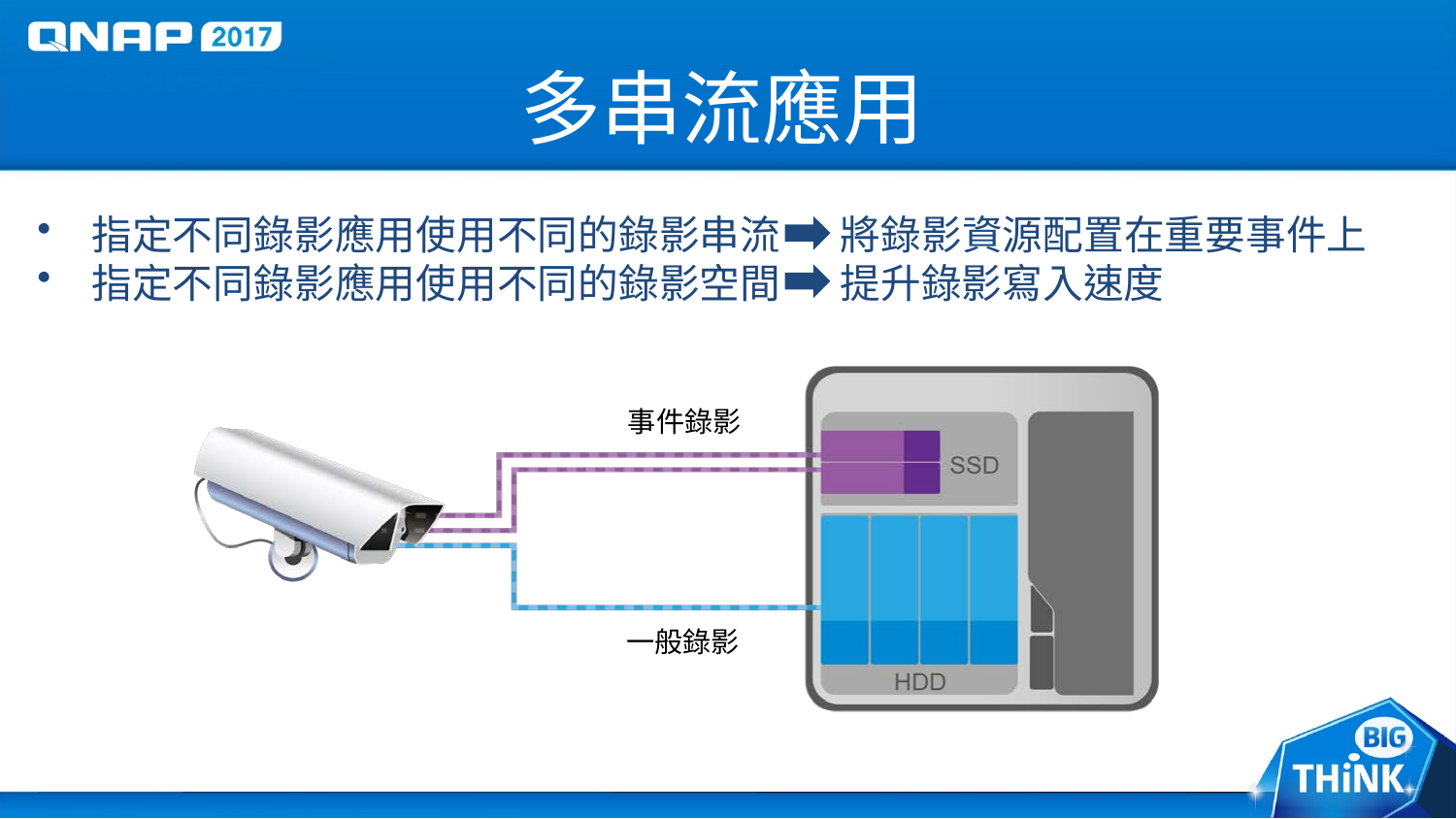

# 多串流應用
指定不同錄影應用使用不同的錄影串流→ 將錄影資源配置在重要事件上
指定不同錄影應用使用不同的錄影空間→ 提升錄影寫入速度

事件錄影
一般錄影